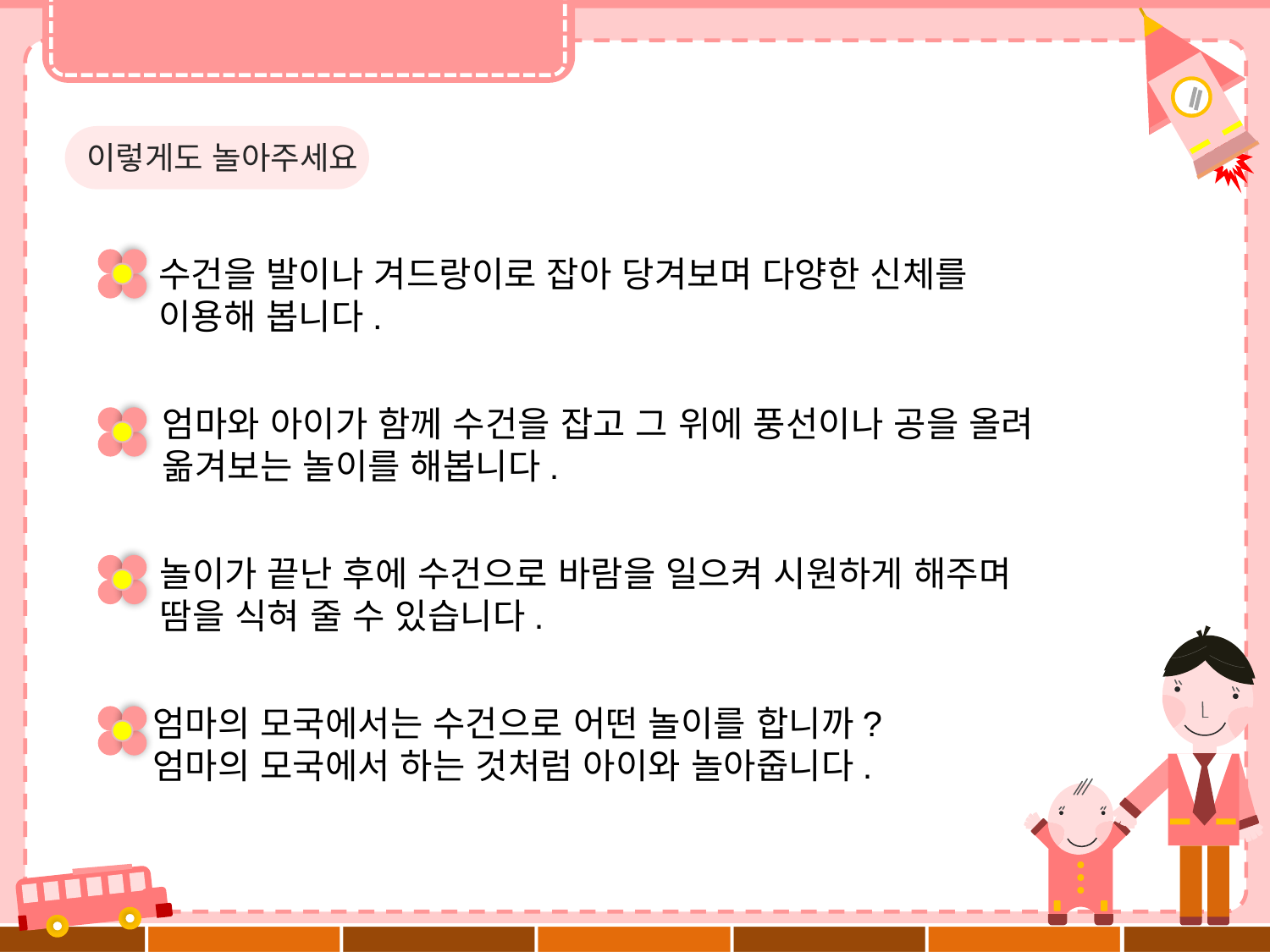

이렇게도 놀아주세요
수건을 발이나 겨드랑이로 잡아 당겨보며 다양한 신체를
이용해 봅니다.

엄마와 아이가 함께 수건을 잡고 그 위에 풍선이나 공을 올려
옮겨보는 놀이를 해봅니다.

놀이가 끝난 후에 수건으로 바람을 일으켜 시원하게 해주며
땀을 식혀 줄 수 있습니다.

엄마의 모국에서는 수건으로 어떤 놀이를 합니까?
엄마의 모국에서 하는 것처럼 아이와 놀아줍니다.